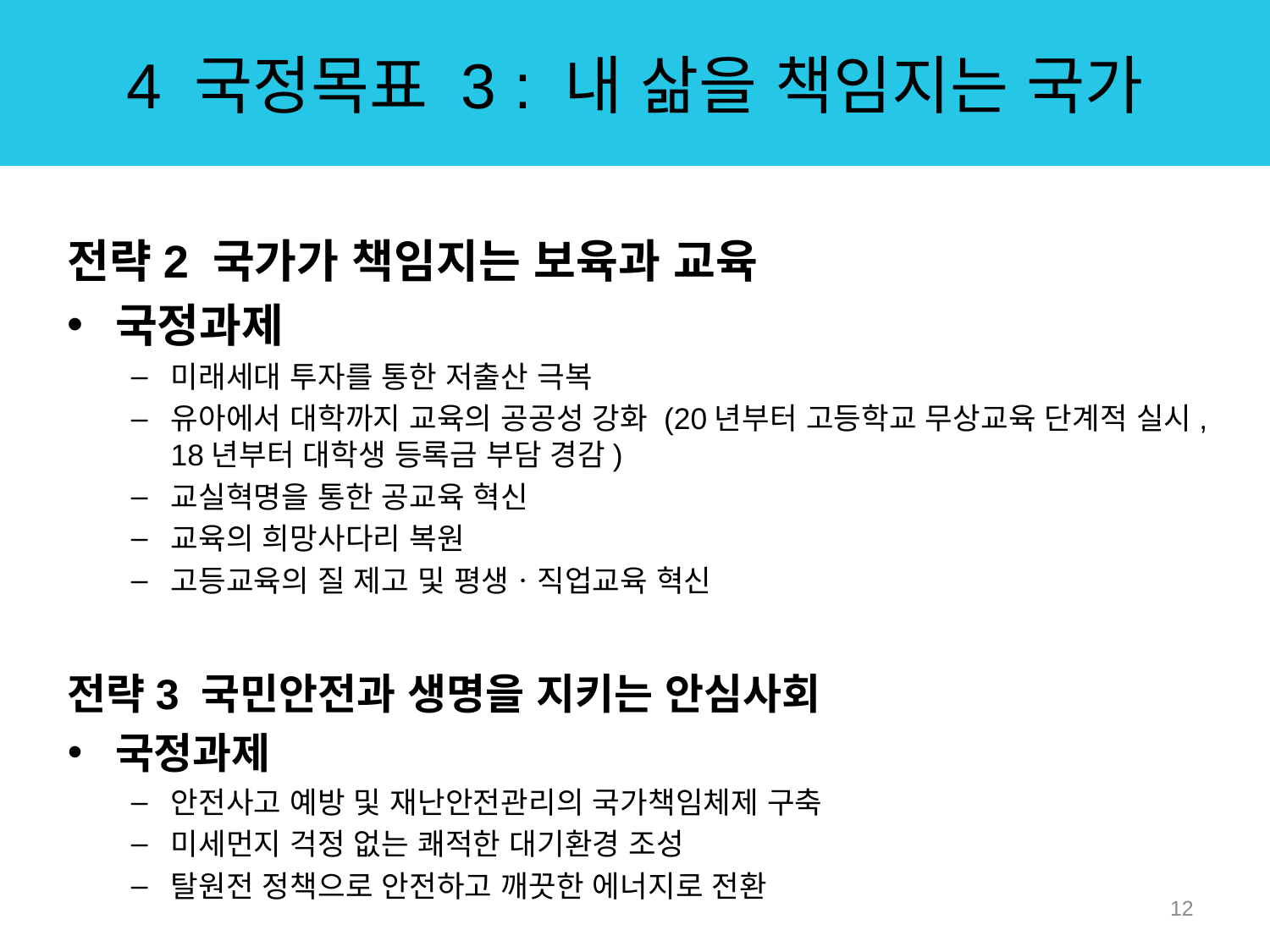

# 4 국정목표 3 : 내 삶을 책임지는 국가
전략2 국가가 책임지는 보육과 교육
국정과제
미래세대 투자를 통한 저출산 극복
유아에서 대학까지 교육의 공공성 강화 (20년부터 고등학교 무상교육 단계적 실시, 18년부터 대학생 등록금 부담 경감)
교실혁명을 통한 공교육 혁신
교육의 희망사다리 복원
고등교육의 질 제고 및 평생ㆍ직업교육 혁신

전략3 국민안전과 생명을 지키는 안심사회
국정과제
안전사고 예방 및 재난안전관리의 국가책임체제 구축
미세먼지 걱정 없는 쾌적한 대기환경 조성
탈원전 정책으로 안전하고 깨끗한 에너지로 전환
12